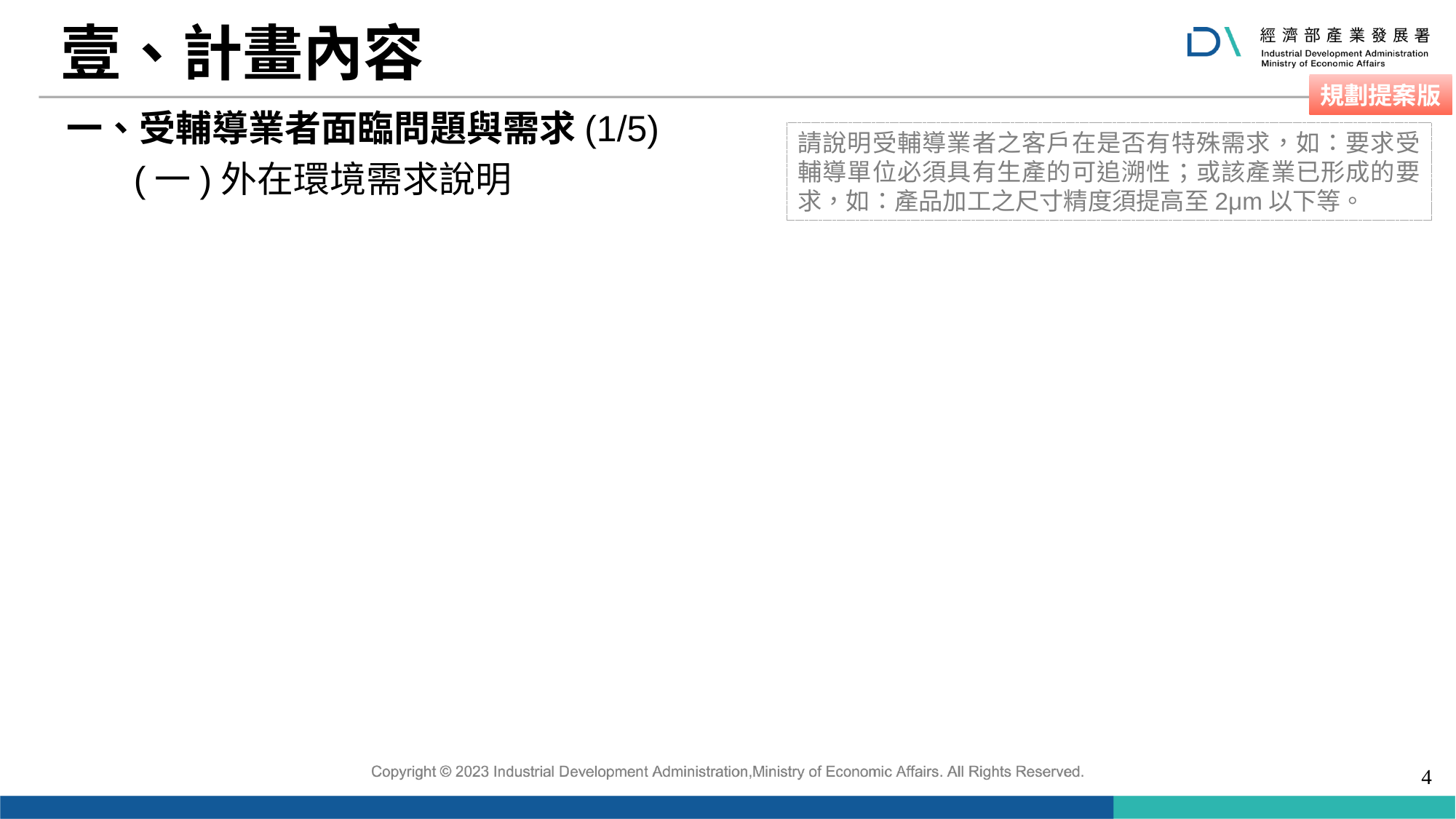

# 壹、計畫內容
 一、受輔導業者面臨問題與需求(1/5)
請說明受輔導業者之客戶在是否有特殊需求，如：要求受輔導單位必須具有生產的可追溯性；或該產業已形成的要求，如：產品加工之尺寸精度須提高至2μm以下等。
(一)外在環境需求說明
4